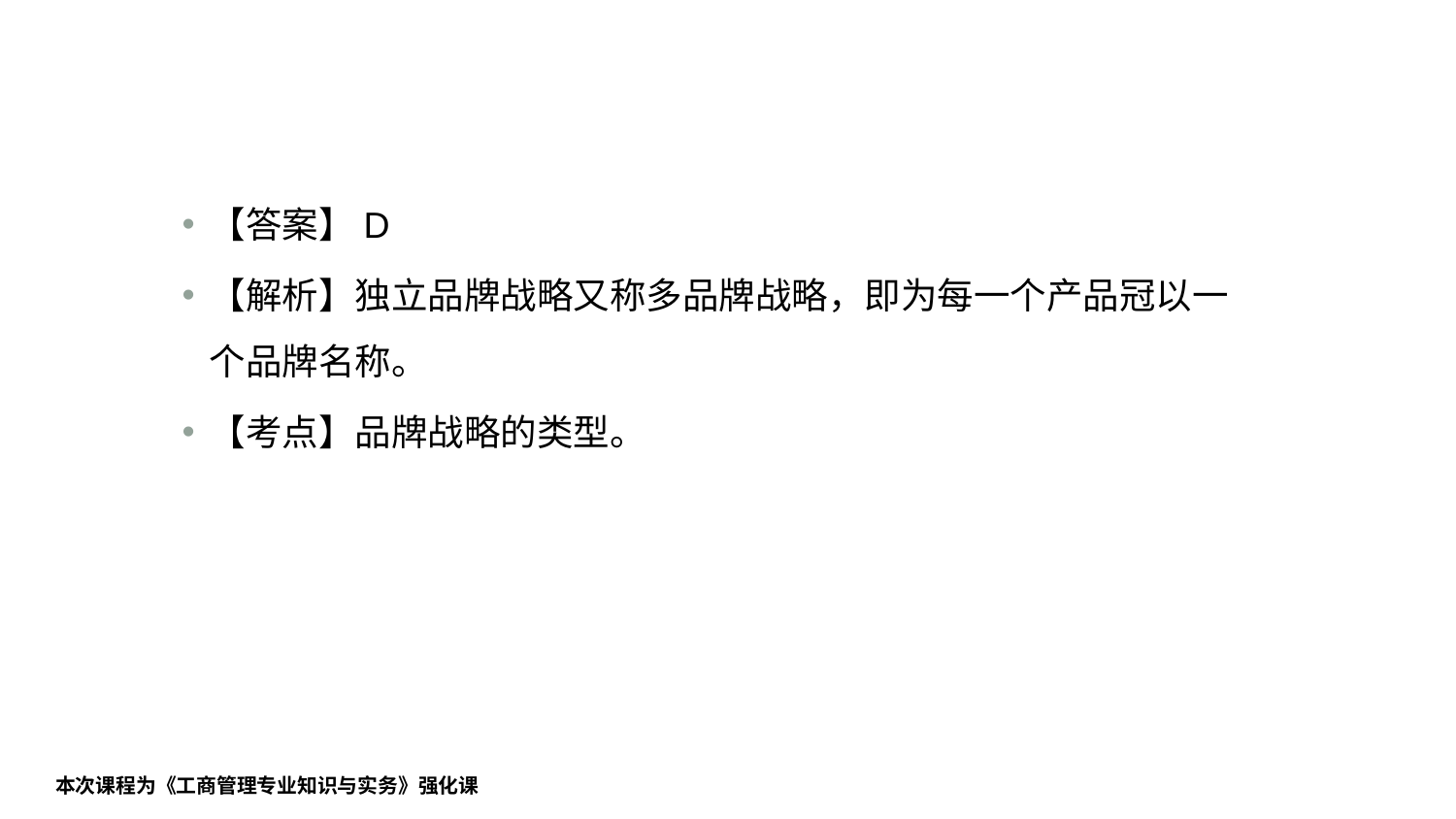

#
【答案】D
【解析】独立品牌战略又称多品牌战略，即为每一个产品冠以一个品牌名称。
【考点】品牌战略的类型。